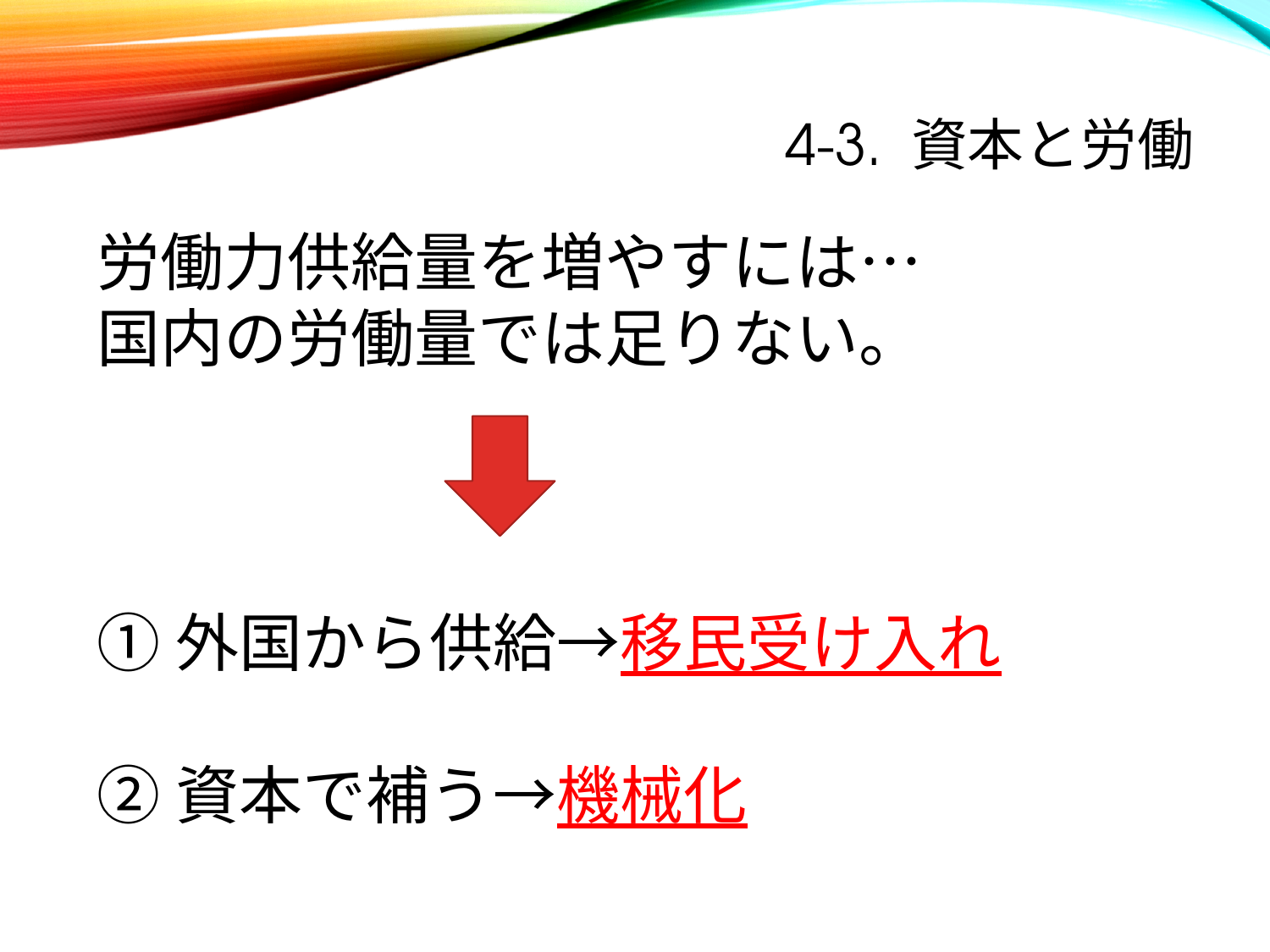

# 4-3. 資本と労働
労働力供給量を増やすには…
国内の労働量では足りない。

①外国から供給→移民受け入れ
②資本で補う→機械化